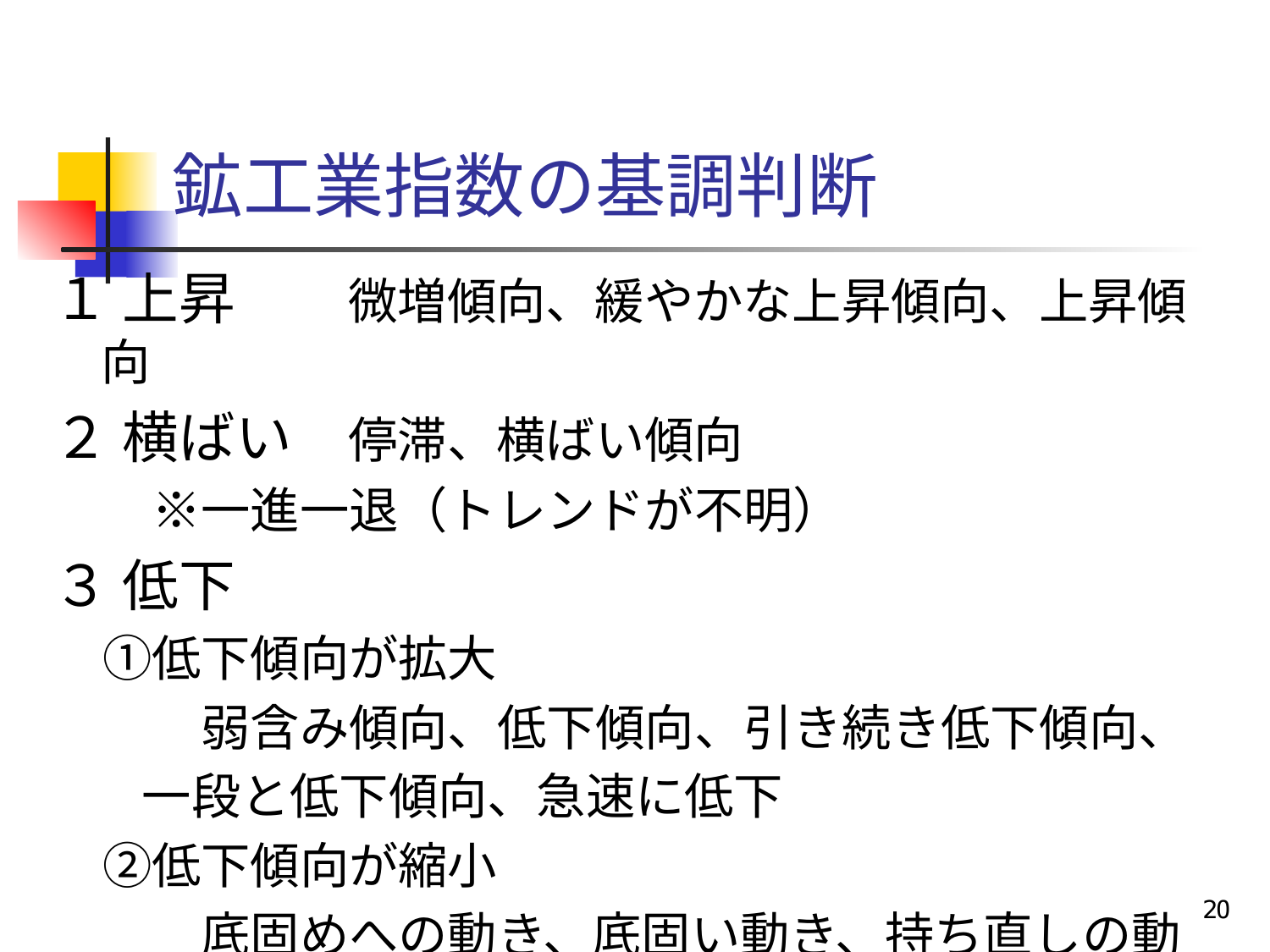

# 鉱工業指数の基調判断
１ 上昇　　微増傾向、緩やかな上昇傾向、上昇傾向
２ 横ばい　停滞、横ばい傾向
　　※一進一退（トレンドが不明）
３ 低下
　①低下傾向が拡大
　　　弱含み傾向、低下傾向、引き続き低下傾向、
       一段と低下傾向、急速に低下
　②低下傾向が縮小
　　　底固めへの動き、底固い動き、持ち直しの動き

20